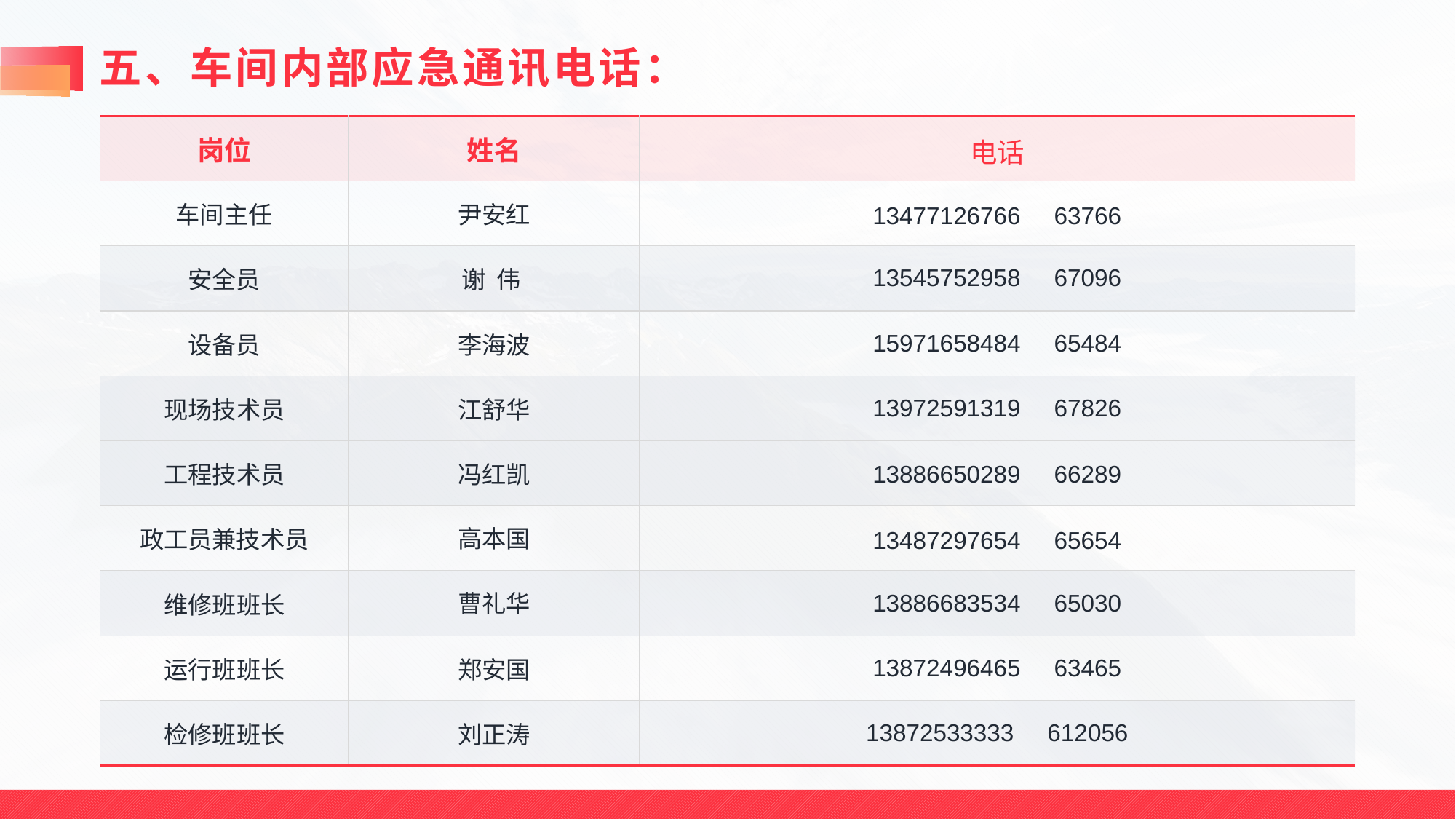

# 五、车间内部应急通讯电话：
| 岗位 | 姓名 | 电话 |
| --- | --- | --- |
| 车间主任 | 尹安红 | 13477126766 63766 |
| 安全员 | 谢 伟 | 13545752958 67096 |
| 设备员 | 李海波 | 15971658484 65484 |
| 现场技术员 | 江舒华 | 13972591319 67826 |
| 工程技术员 | 冯红凯 | 13886650289 66289 |
| 政工员兼技术员 | 高本国 | 13487297654 65654 |
| 维修班班长 | 曹礼华 | 13886683534 65030 |
| 运行班班长 | 郑安国 | 13872496465 63465 |
| 检修班班长 | 刘正涛 | 13872533333 612056 |
49